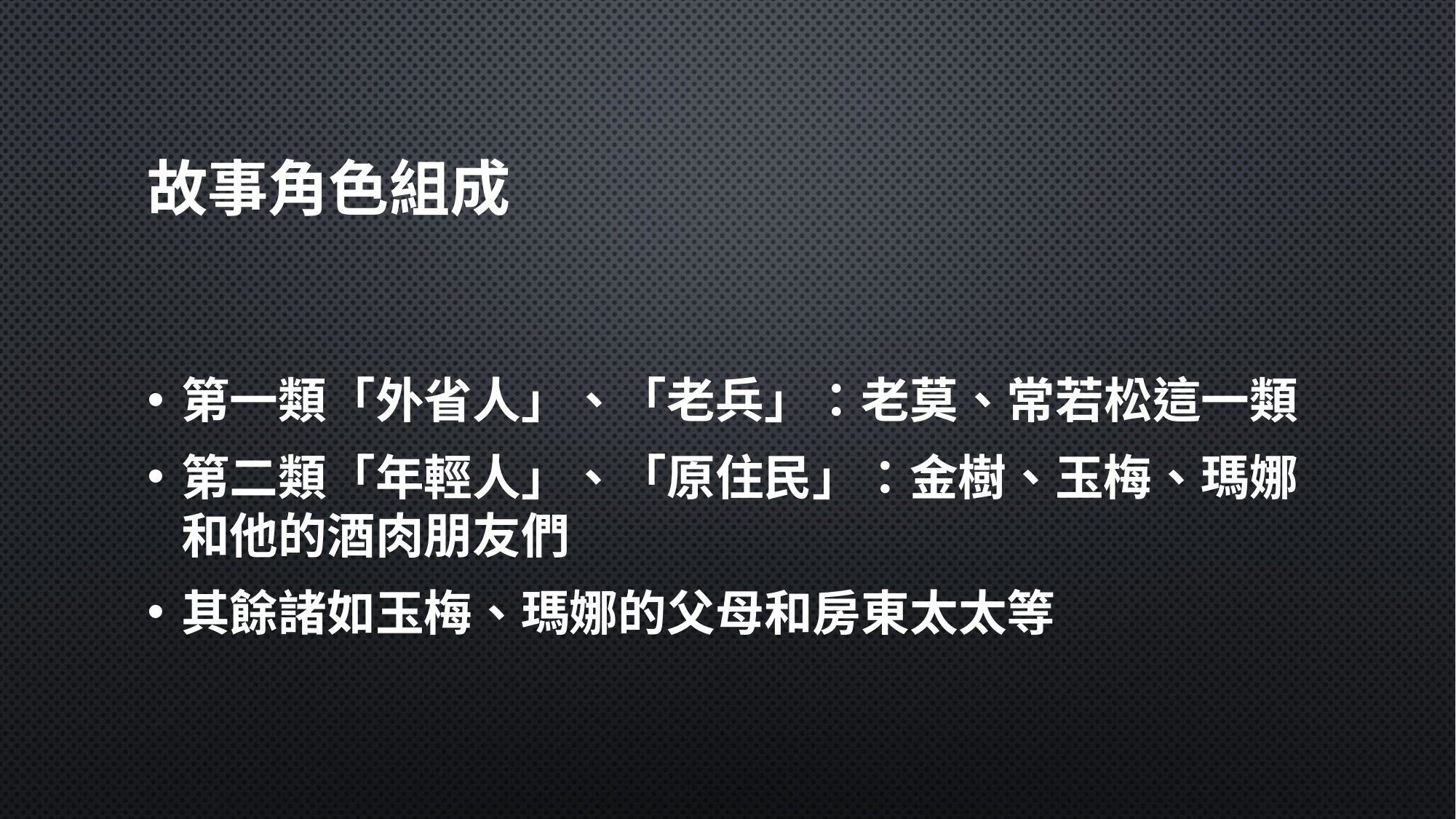

# 故事角色組成
第一類「外省人」、「老兵」：老莫、常若松這一類
第二類「年輕人」、「原住民」：金樹、玉梅、瑪娜和他的酒肉朋友們
其餘諸如玉梅、瑪娜的父母和房東太太等